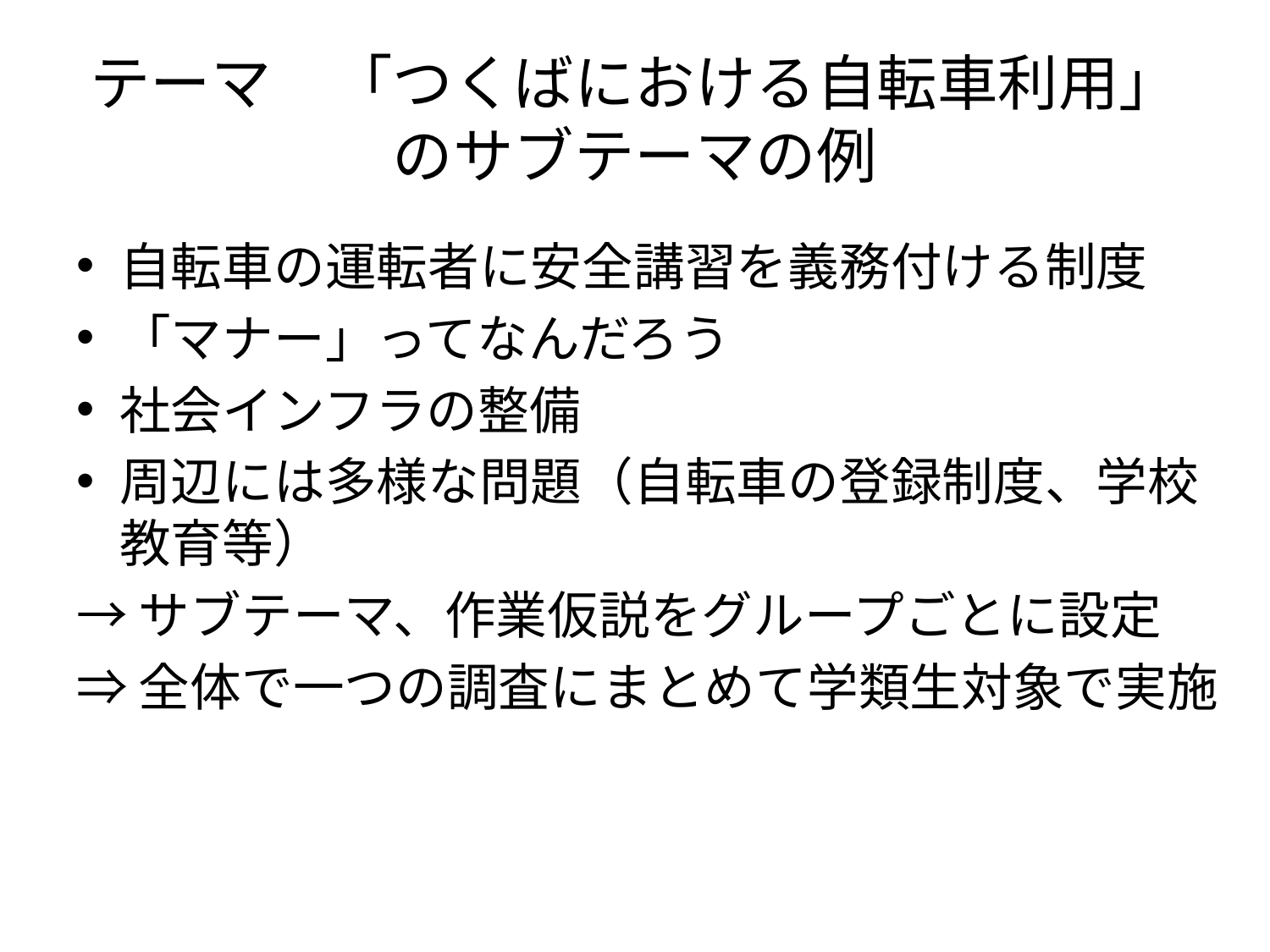

# テーマ　「つくばにおける自転車利用」のサブテーマの例
自転車の運転者に安全講習を義務付ける制度
「マナー」ってなんだろう
社会インフラの整備
周辺には多様な問題（自転車の登録制度、学校教育等）
→サブテーマ、作業仮説をグループごとに設定
⇒全体で一つの調査にまとめて学類生対象で実施